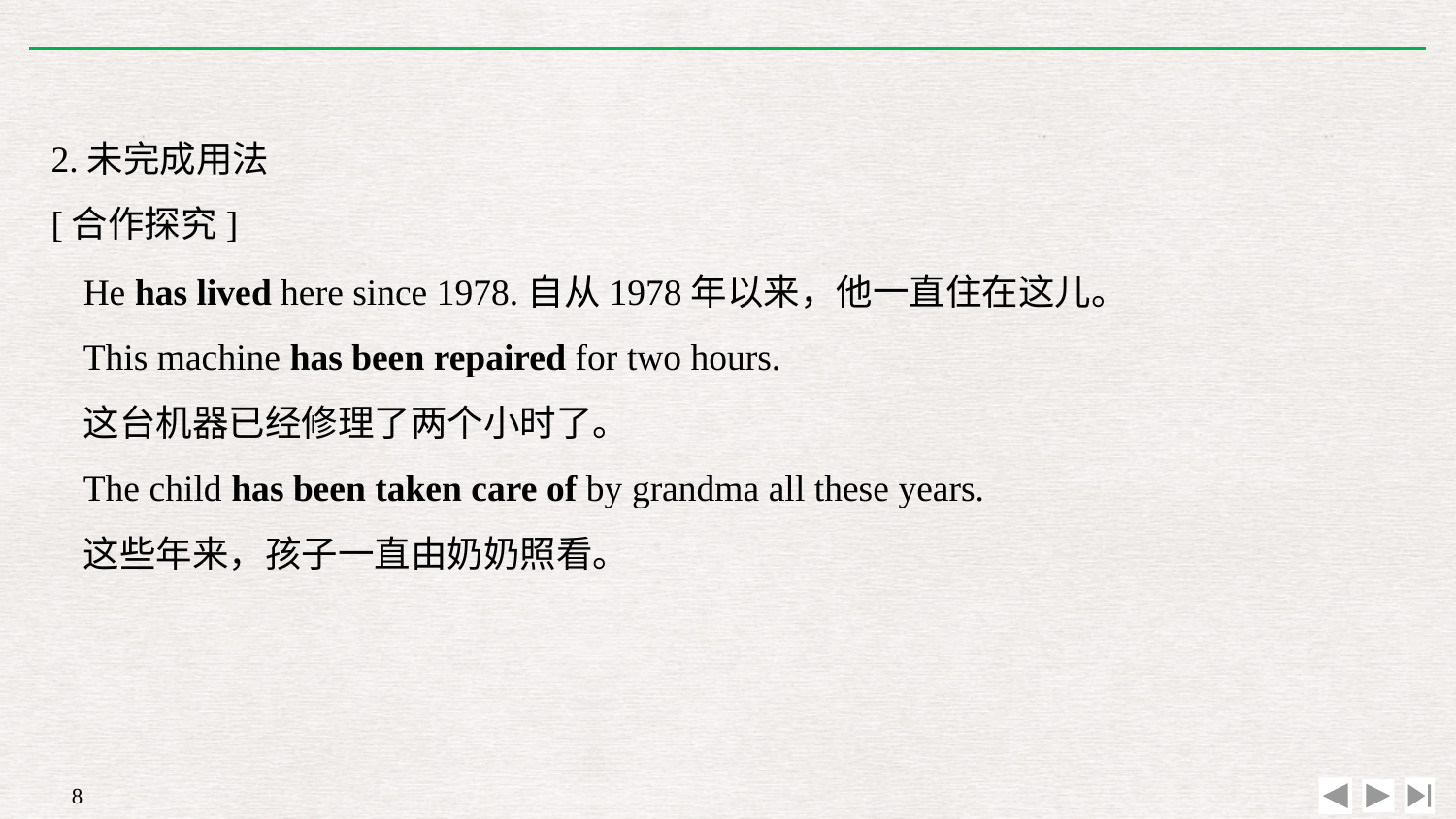

2.未完成用法
[合作探究]
He has lived here since 1978.自从1978年以来，他一直住在这儿。
This machine has been repaired for two hours.
这台机器已经修理了两个小时了。
The child has been taken care of by grandma all these years.
这些年来，孩子一直由奶奶照看。